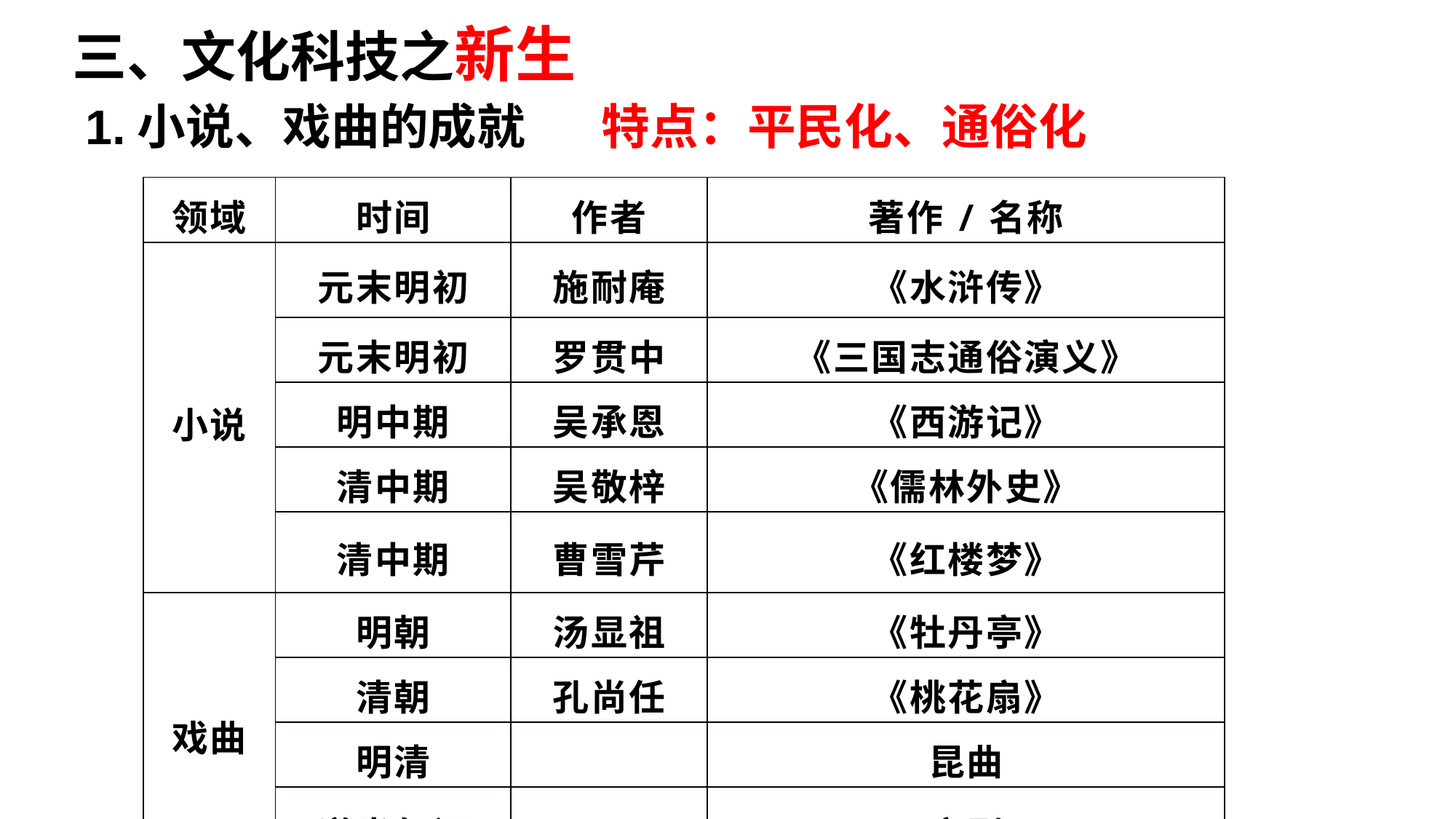

三、文化科技之新生
1.小说、戏曲的成就
特点：平民化、通俗化
| 领域 | 时间 | 作者 | 著作/名称 |
| --- | --- | --- | --- |
| 小说 | 元末明初 | 施耐庵 | 《水浒传》 |
|  | 元末明初 | 罗贯中 | 《三国志通俗演义》 |
|  | 明中期 | 吴承恩 | 《西游记》 |
|  | 清中期 | 吴敬梓 | 《儒林外史》 |
|  | 清中期 | 曹雪芹 | 《红楼梦》 |
| 戏曲 | 明朝 | 汤显祖 | 《牡丹亭》 |
|  | 清朝 | 孔尚任 | 《桃花扇》 |
|  | 明清 |  | 昆曲 |
|  | 道光年间 |  | 京剧 |